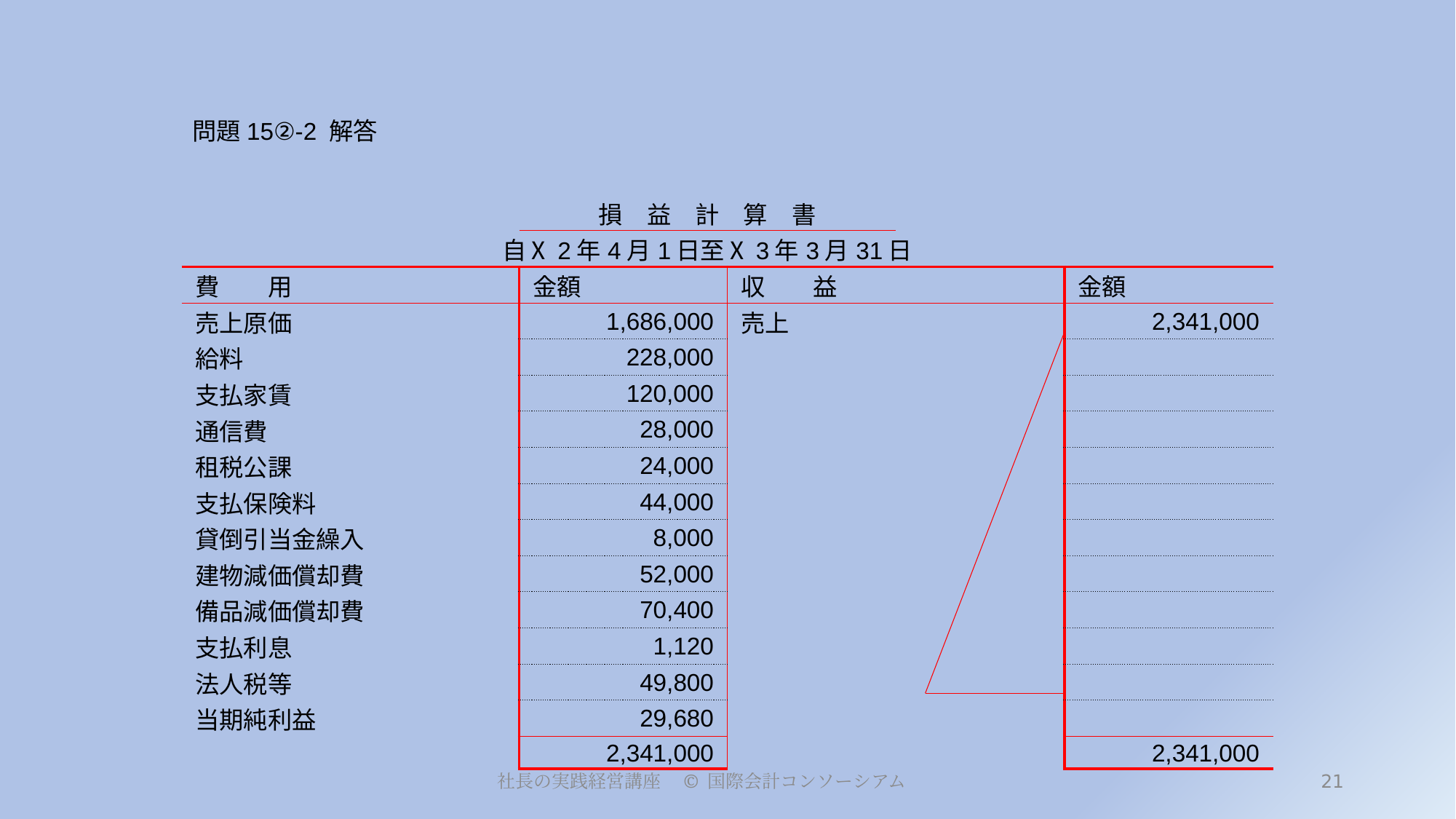

# 問題15②-2 解答
|  |  | 損　益　計　算　書 |  |  |  |
| --- | --- | --- | --- | --- | --- |
|  | 自Ⅹ2年4月1日至Ⅹ3年3月31日 |  |  |  |  |
| 費　　用 |  | 金額 | 収　　益 |  | 金額 |
| 売上原価 |  | 1,686,000 | 売上 |  | 2,341,000 |
| 給料 |  | 228,000 |  |  |  |
| 支払家賃 |  | 120,000 |  |  |  |
| 通信費 |  | 28,000 |  |  |  |
| 租税公課 |  | 24,000 |  |  |  |
| 支払保険料 |  | 44,000 |  |  |  |
| 貸倒引当金繰入 |  | 8,000 |  |  |  |
| 建物減価償却費 |  | 52,000 |  |  |  |
| 備品減価償却費 |  | 70,400 |  |  |  |
| 支払利息 |  | 1,120 |  |  |  |
| 法人税等 |  | 49,800 |  |  |  |
| 当期純利益 |  | 29,680 |  |  |  |
|  |  | 2,341,000 |  |  | 2,341,000 |
21
社長の実践経営講座　© 国際会計コンソーシアム